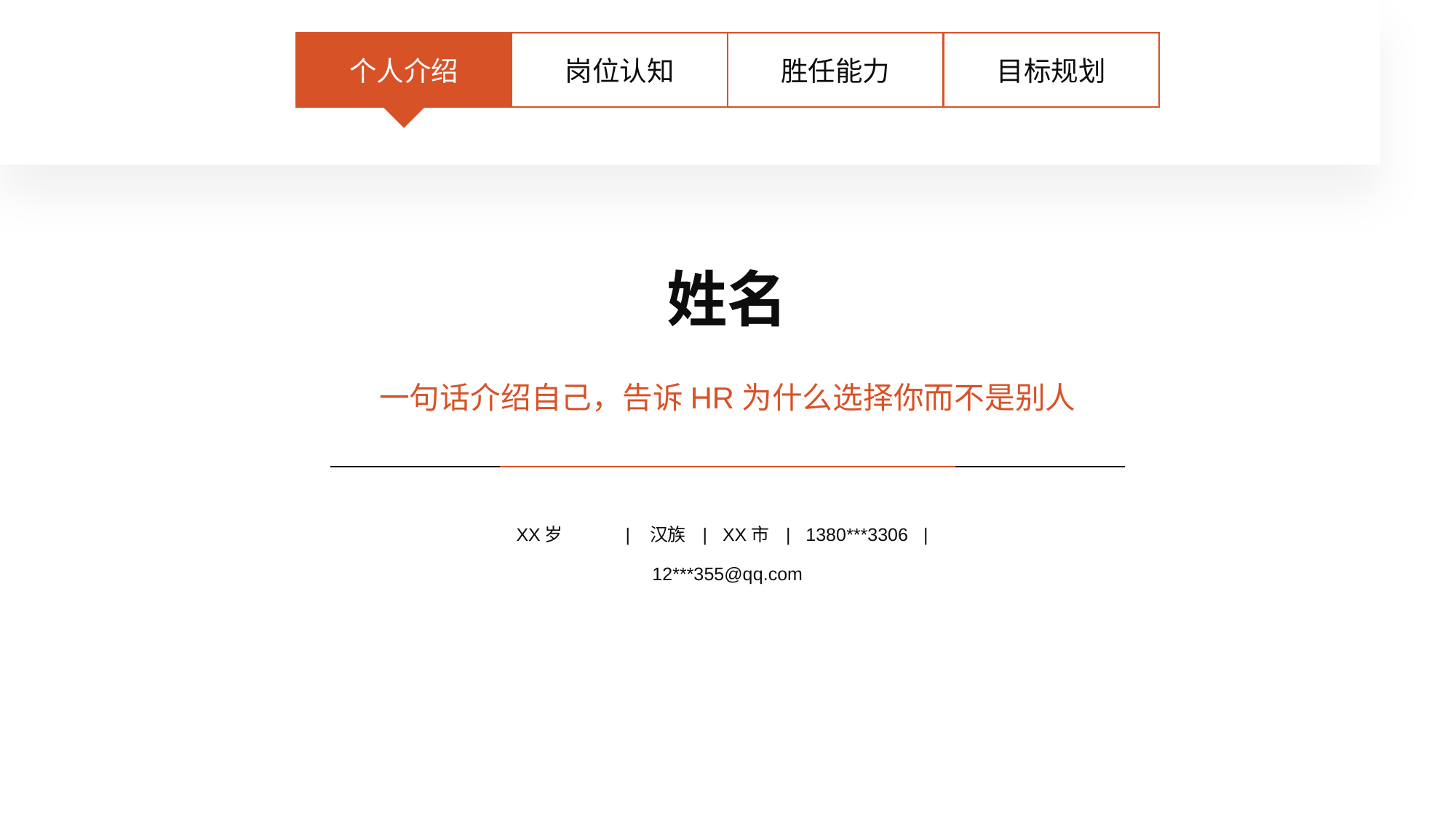

个人介绍
岗位认知
胜任能力
目标规划

姓名
一句话介绍自己，告诉HR为什么选择你而不是别人
XX岁 	|   汉族   |   XX市   |   1380***3306   |   12***355@qq.com